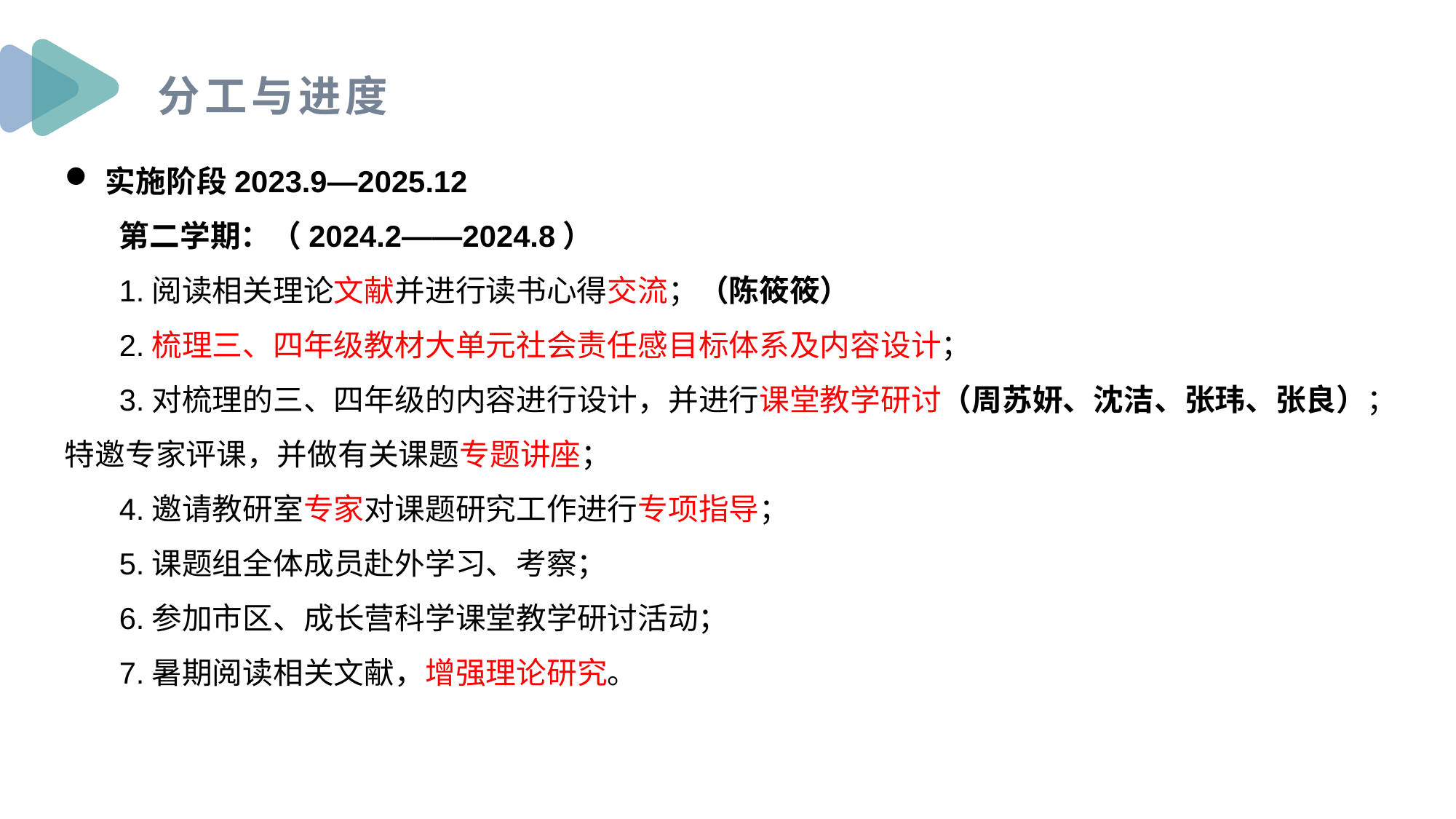

分工与进度
实施阶段2023.9—2025.12
第二学期：（2024.2——2024.8）
1.阅读相关理论文献并进行读书心得交流；（陈筱筱）
2.梳理三、四年级教材大单元社会责任感目标体系及内容设计；
3.对梳理的三、四年级的内容进行设计，并进行课堂教学研讨（周苏妍、沈洁、张玮、张良）；特邀专家评课，并做有关课题专题讲座；
4.邀请教研室专家对课题研究工作进行专项指导；
5.课题组全体成员赴外学习、考察；
6.参加市区、成长营科学课堂教学研讨活动；
7.暑期阅读相关文献，增强理论研究。